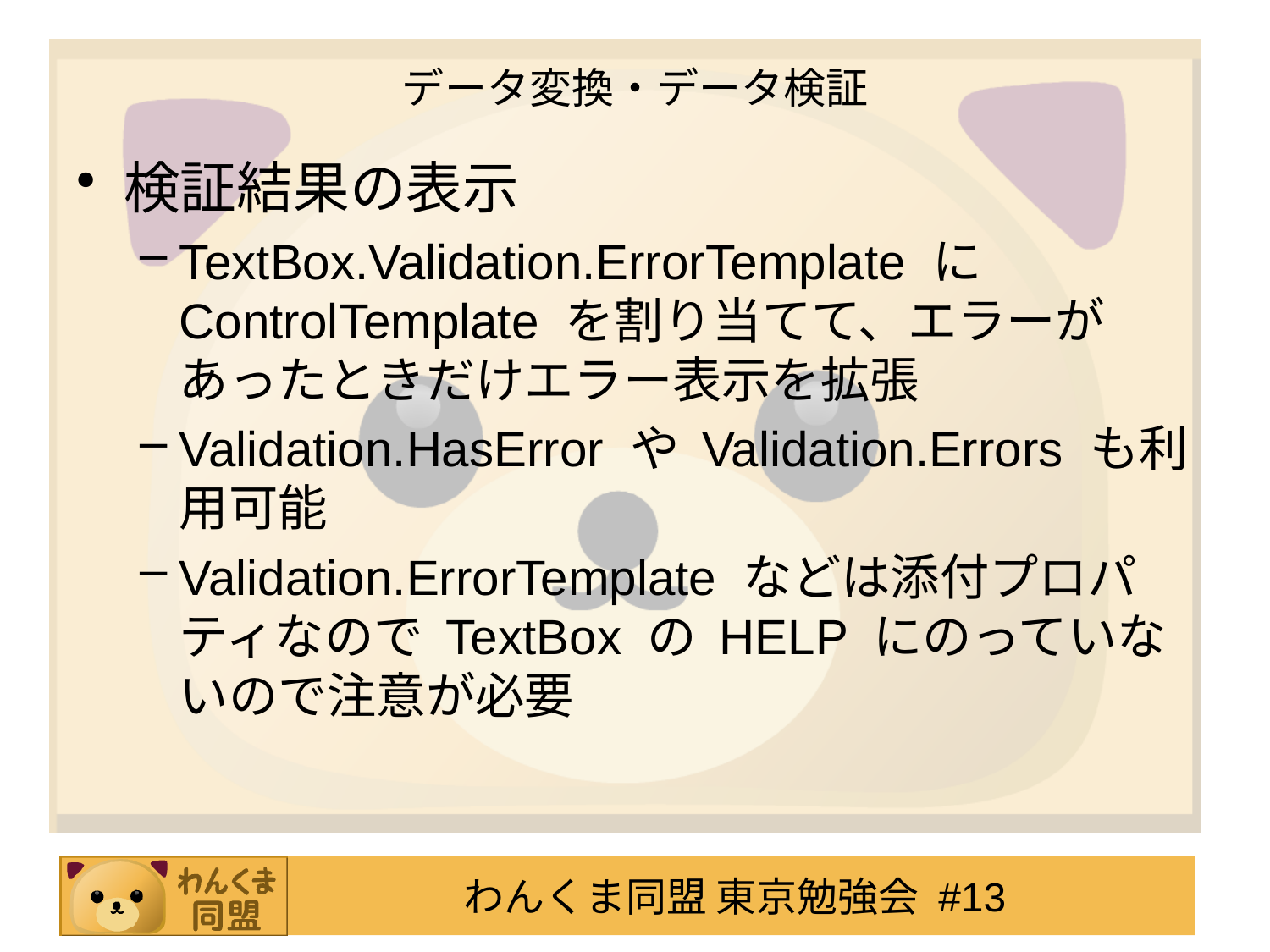

# データ変換・データ検証
検証結果の表示
TextBox.Validation.ErrorTemplate に ControlTemplate を割り当てて、エラーがあったときだけエラー表示を拡張
Validation.HasError や Validation.Errors も利用可能
Validation.ErrorTemplate などは添付プロパティなので TextBox の HELP にのっていないので注意が必要